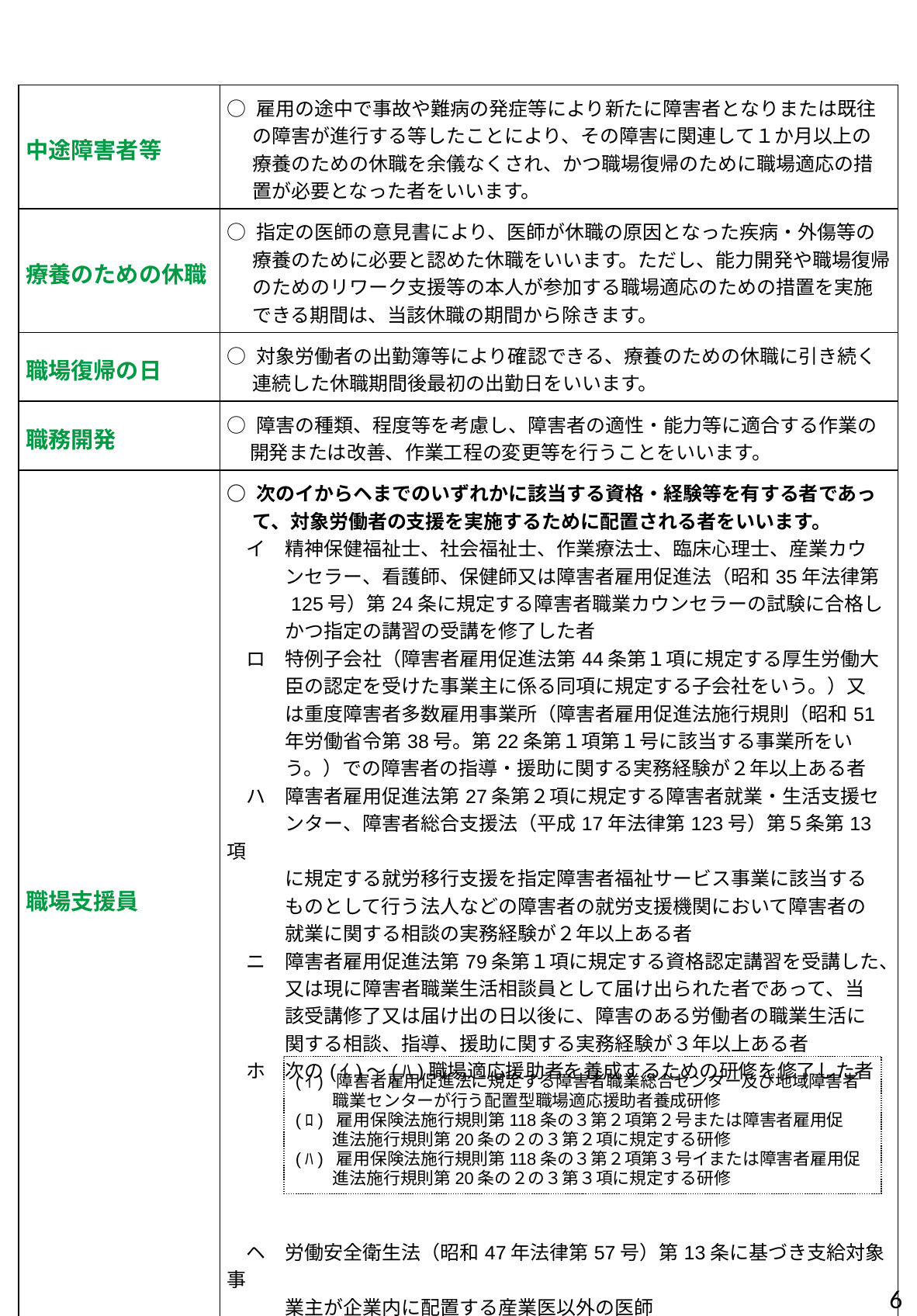

| 中途障害者等 | ○ 雇用の途中で事故や難病の発症等により新たに障害者となりまたは既往の障害が進行する等したことにより、その障害に関連して１か月以上の療養のための休職を余儀なくされ、かつ職場復帰のために職場適応の措置が必要となった者をいいます。 |
| --- | --- |
| 療養のための休職 | ○ 指定の医師の意見書により、医師が休職の原因となった疾病・外傷等の療養のために必要と認めた休職をいいます。ただし、能力開発や職場復帰のためのリワーク支援等の本人が参加する職場適応のための措置を実施できる期間は、当該休職の期間から除きます。 |
| 職場復帰の日 | ○ 対象労働者の出勤簿等により確認できる、療養のための休職に引き続く連続した休職期間後最初の出勤日をいいます。 |
| 職務開発 | ○ 障害の種類、程度等を考慮し、障害者の適性・能力等に適合する作業の 開発または改善、作業工程の変更等を行うことをいいます。 |
| 職場支援員 | ○ 次のイからヘまでのいずれかに該当する資格・経験等を有する者であって、対象労働者の支援を実施するために配置される者をいいます。 　イ　精神保健福祉士、社会福祉士、作業療法士、臨床心理士、産業カウ 　　　ンセラー、看護師、保健師又は障害者雇用促進法（昭和35年法律第 　　　125号）第24条に規定する障害者職業カウンセラーの試験に合格し 　　　かつ指定の講習の受講を修了した者 　ロ　特例子会社（障害者雇用促進法第44条第１項に規定する厚生労働大 　　　臣の認定を受けた事業主に係る同項に規定する子会社をいう。）又 　　　は重度障害者多数雇用事業所（障害者雇用促進法施行規則（昭和51 　　　年労働省令第38号。第22条第１項第１号に該当する事業所をい 　　　う。）での障害者の指導・援助に関する実務経験が２年以上ある者 　ハ　障害者雇用促進法第27条第２項に規定する障害者就業・生活支援セ 　　　ンター、障害者総合支援法（平成17年法律第123号）第５条第13項 　　　に規定する就労移行支援を指定障害者福祉サービス事業に該当する 　　　ものとして行う法人などの障害者の就労支援機関において障害者の 　　　就業に関する相談の実務経験が２年以上ある者　 　ニ　障害者雇用促進法第79条第１項に規定する資格認定講習を受講した、 　　　又は現に障害者職業生活相談員として届け出られた者であって、当 　　　該受講修了又は届け出の日以後に、障害のある労働者の職業生活に 　　　関する相談、指導、援助に関する実務経験が３年以上ある者 　ホ　次の(ｲ)～(ﾊ)職場適応援助者を養成するための研修を修了した者 　 　ヘ　労働安全衛生法（昭和47年法律第57号）第13条に基づき支給対象事 　　　業主が企業内に配置する産業医以外の医師 |
(ｲ)  障害者雇用促進法に規定する障害者職業総合センター及び地域障害者
　　 職業センターが行う配置型職場適応援助者養成研修
(ﾛ)  雇用保険法施行規則第118条の３第２項第２号または障害者雇用促
　　 進法施行規則第20条の２の３第２項に規定する研修
(ﾊ)  雇用保険法施行規則第118条の３第２項第３号イまたは障害者雇用促
　　 進法施行規則第20条の２の３第３項に規定する研修
6